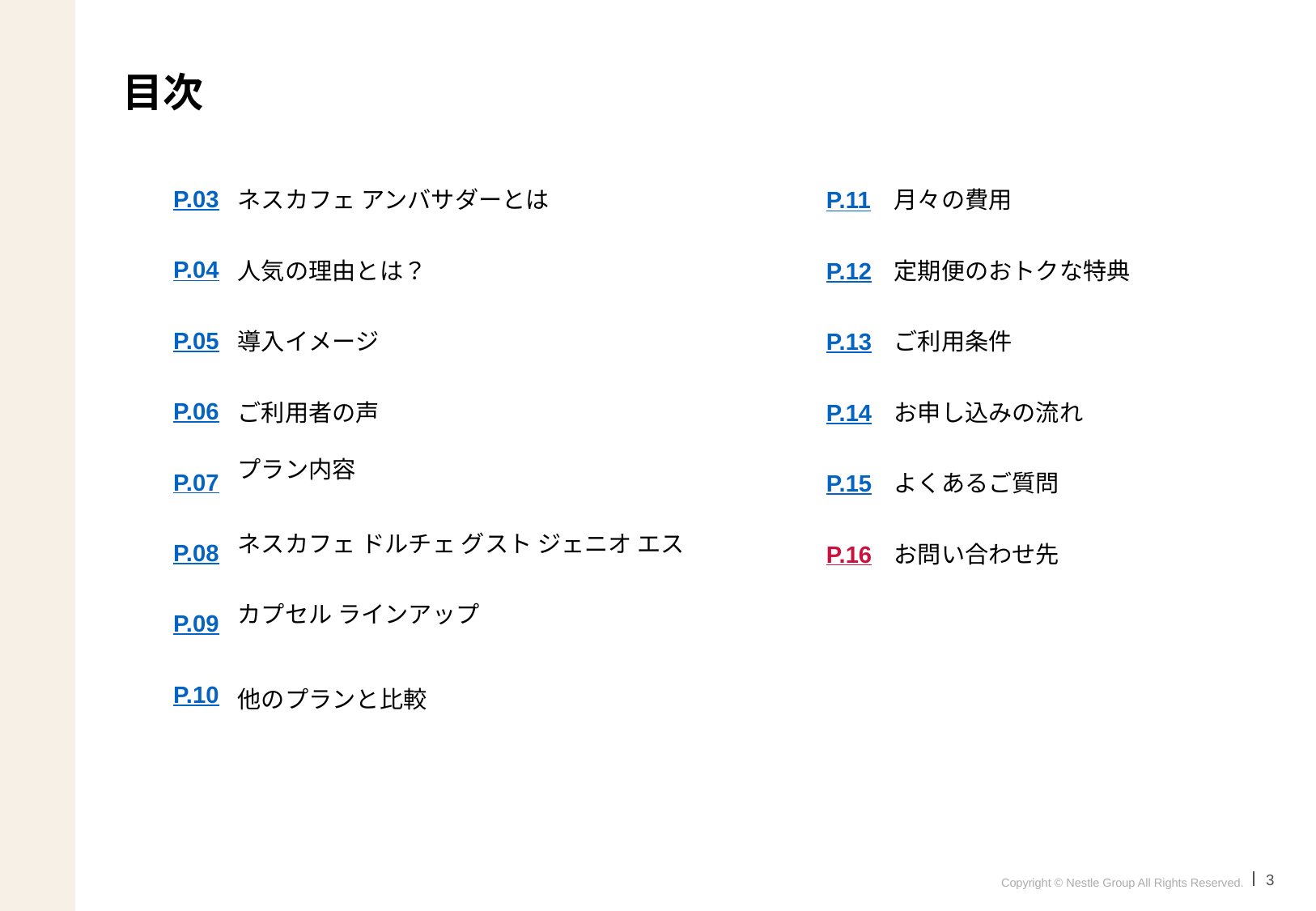

目次
P.03
P.04
P.05
P.06
P.07
P.08
P.09
P.10

ネスカフェ アンバサダーとは
人気の理由とは？
導入イメージ
ご利用者の声

プラン内容

ネスカフェ ドルチェ グスト ジェニオ エス

カプセル ラインアップ
他のプランと比較
P.11
P.12
P.13
P.14
P.15
P.16
月々の費用
定期便のおトクな特典
ご利用条件
お申し込みの流れ
よくあるご質問
お問い合わせ先